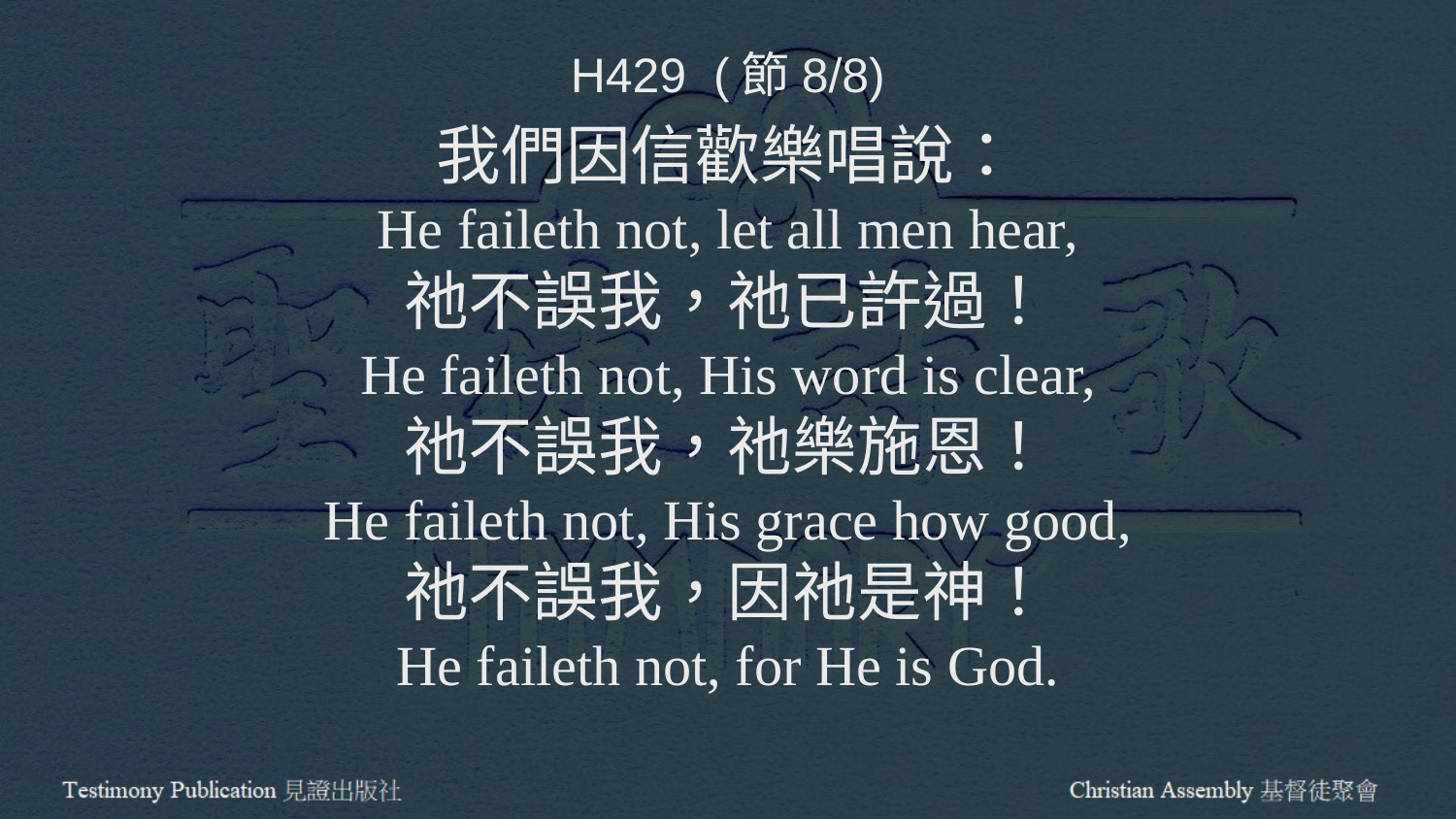

H429  (節8/8)
我們因信歡樂唱說：
He faileth not, let all men hear,
祂不誤我，祂已許過！
He faileth not, His word is clear,
祂不誤我，祂樂施恩！
He faileth not, His grace how good,
祂不誤我，因祂是神！
He faileth not, for He is God.